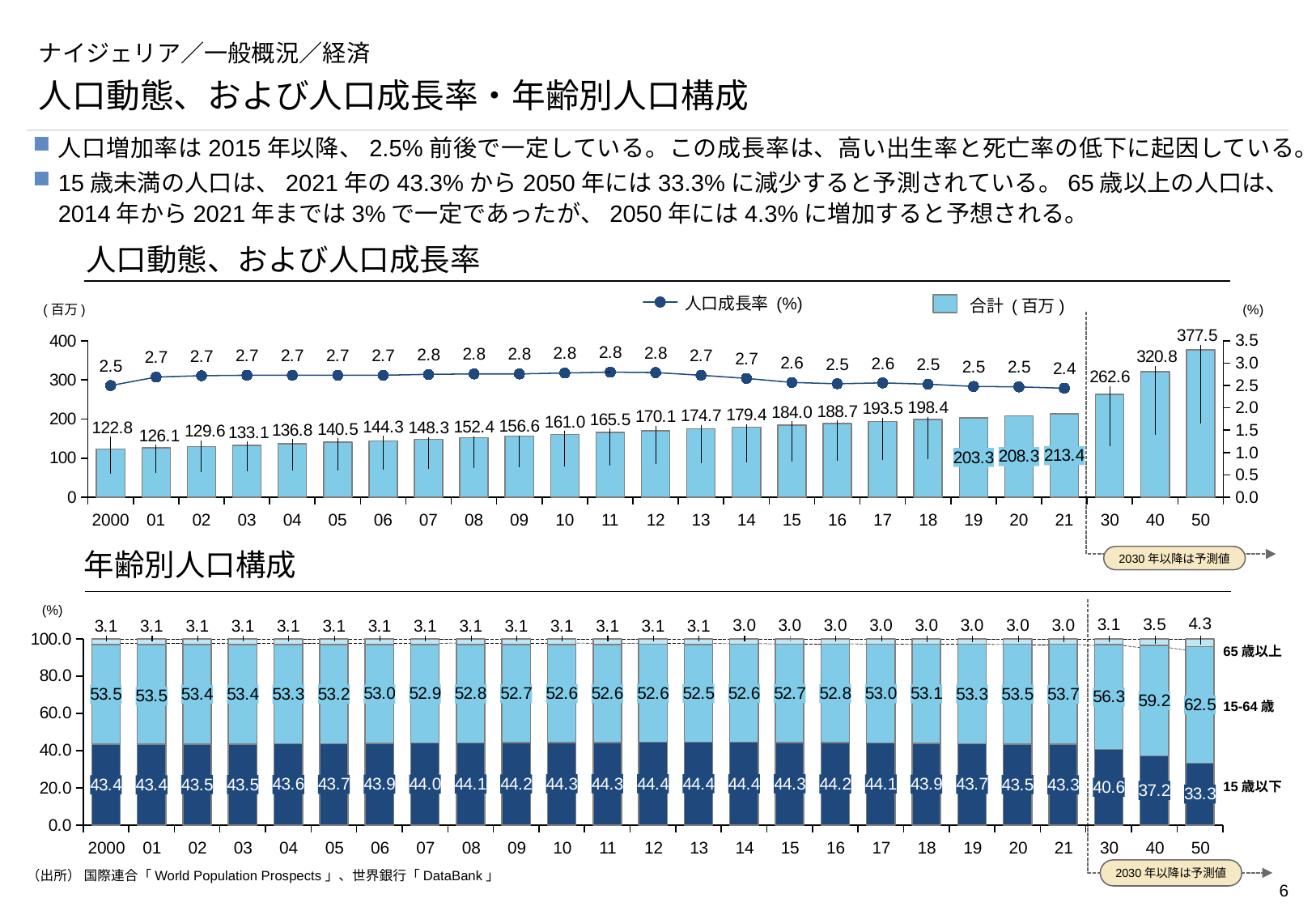

# ナイジェリア／一般概況／経済
人口動態、および人口成長率・年齢別人口構成
人口増加率は2015年以降、2.5%前後で一定している。この成長率は、高い出生率と死亡率の低下に起因している。
15歳未満の人口は、2021年の43.3%から2050年には33.3%に減少すると予測されている。65歳以上の人口は、2014年から2021年までは3%で一定であったが、2050年には4.3%に増加すると予想される。
人口動態、および人口成長率

人口成長率 (%)

### Chart

| Category |  |  |
|---|---|---|
合計 (百万)
(百万)

(%)

2030年以降は予測値
2000
01
02
03
04
05
06
07
08
09
10
11
12
13
14
15
16
17
18
19
20
21
30
40
50
年齢別人口構成
(%)

2030年以降は予測値

### Chart

| Category |  |  |  |
|---|---|---|---|
65歳以上
15-64歳
15歳以下
2000
01
02
03
04
05
06
07
08
09
10
11
12
13
14
15
16
17
18
19
20
21
30
40
50
（出所） 国際連合「World Population Prospects」、世界銀行「DataBank」